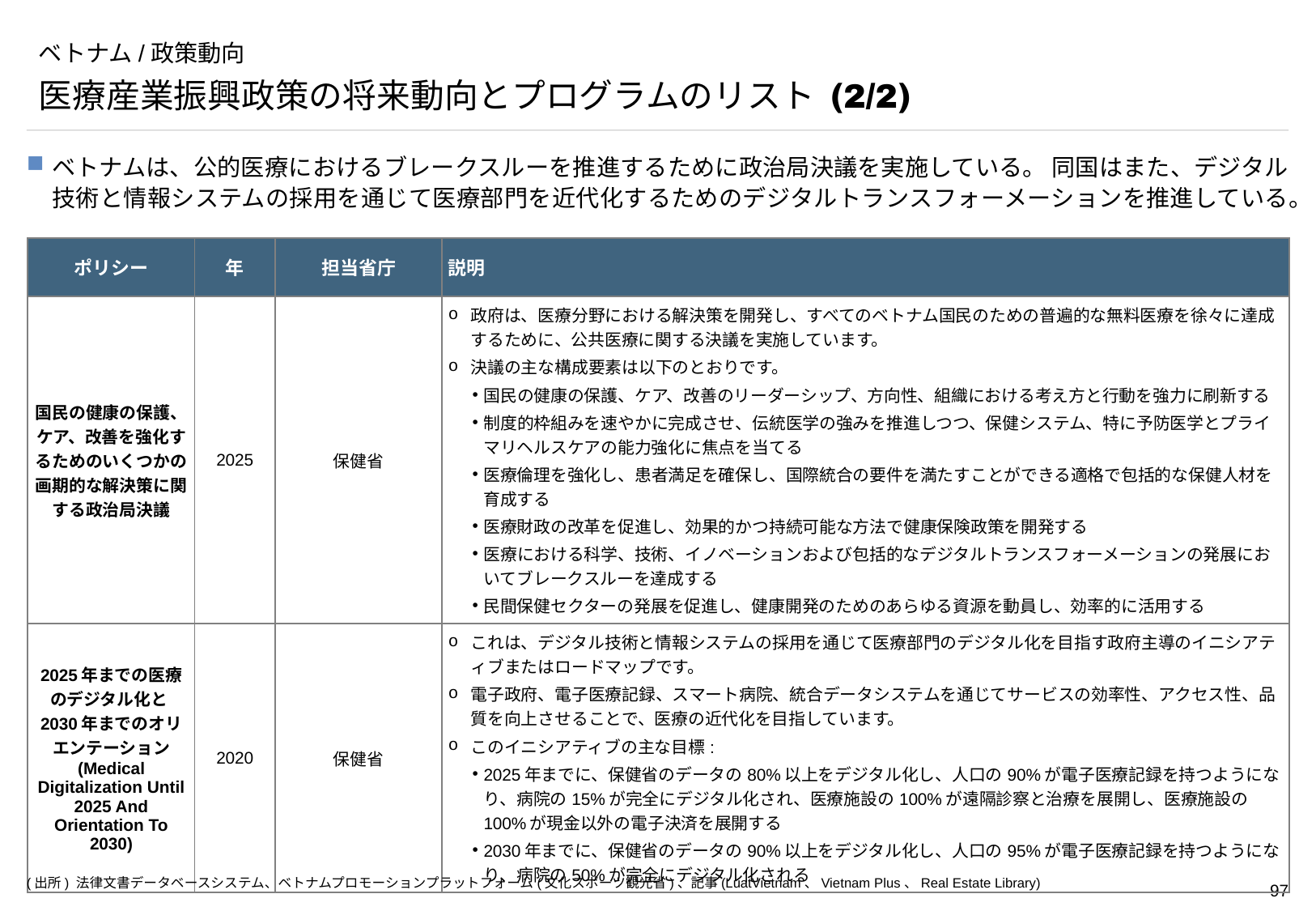

# ベトナム/政策動向
医療産業振興政策の将来動向とプログラムのリスト (2/2)
ベトナムは、公的医療におけるブレークスルーを推進するために政治局決議を実施している。 同国はまた、デジタル技術と情報システムの採用を通じて医療部門を近代化するためのデジタルトランスフォーメーションを推進している。
| ポリシー | 年 | 担当省庁 | 説明 |
| --- | --- | --- | --- |
| 国民の健康の保護、ケア、改善を強化するためのいくつかの画期的な解決策に関する政治局決議 | 2025 | 保健省 | 政府は、医療分野における解決策を開発し、すべてのベトナム国民のための普遍的な無料医療を徐々に達成するために、公共医療に関する決議を実施しています。 決議の主な構成要素は以下のとおりです。 国民の健康の保護、ケア、改善のリーダーシップ、方向性、組織における考え方と行動を強力に刷新する 制度的枠組みを速やかに完成させ、伝統医学の強みを推進しつつ、保健システム、特に予防医学とプライマリヘルスケアの能力強化に焦点を当てる 医療倫理を強化し、患者満足を確保し、国際統合の要件を満たすことができる適格で包括的な保健人材を育成する 医療財政の改革を促進し、効果的かつ持続可能な方法で健康保険政策を開発する 医療における科学、技術、イノベーションおよび包括的なデジタルトランスフォーメーションの発展においてブレークスルーを達成する 民間保健セクターの発展を促進し、健康開発のためのあらゆる資源を動員し、効率的に活用する |
| 2025年までの医療のデジタル化と2030年までのオリエンテーション (Medical Digitalization Until 2025 And Orientation To 2030) | 2020 | 保健省 | これは、デジタル技術と情報システムの採用を通じて医療部門のデジタル化を目指す政府主導のイニシアティブまたはロードマップです。 電子政府、電子医療記録、スマート病院、統合データシステムを通じてサービスの効率性、アクセス性、品質を向上させることで、医療の近代化を目指しています。 このイニシアティブの主な目標: 2025年までに、保健省のデータの80%以上をデジタル化し、人口の90%が電子医療記録を持つようになり、病院の15%が完全にデジタル化され、医療施設の100%が遠隔診察と治療を展開し、医療施設の100%が現金以外の電子決済を展開する 2030年までに、保健省のデータの90%以上をデジタル化し、人口の95%が電子医療記録を持つようになり、病院の50%が完全にデジタル化される |
(出所) 法律文書データベースシステム、ベトナムプロモーションプラットフォーム(文化スポーツ観光省)、記事(LuatVietnam、Vietnam Plus、Real Estate Library)